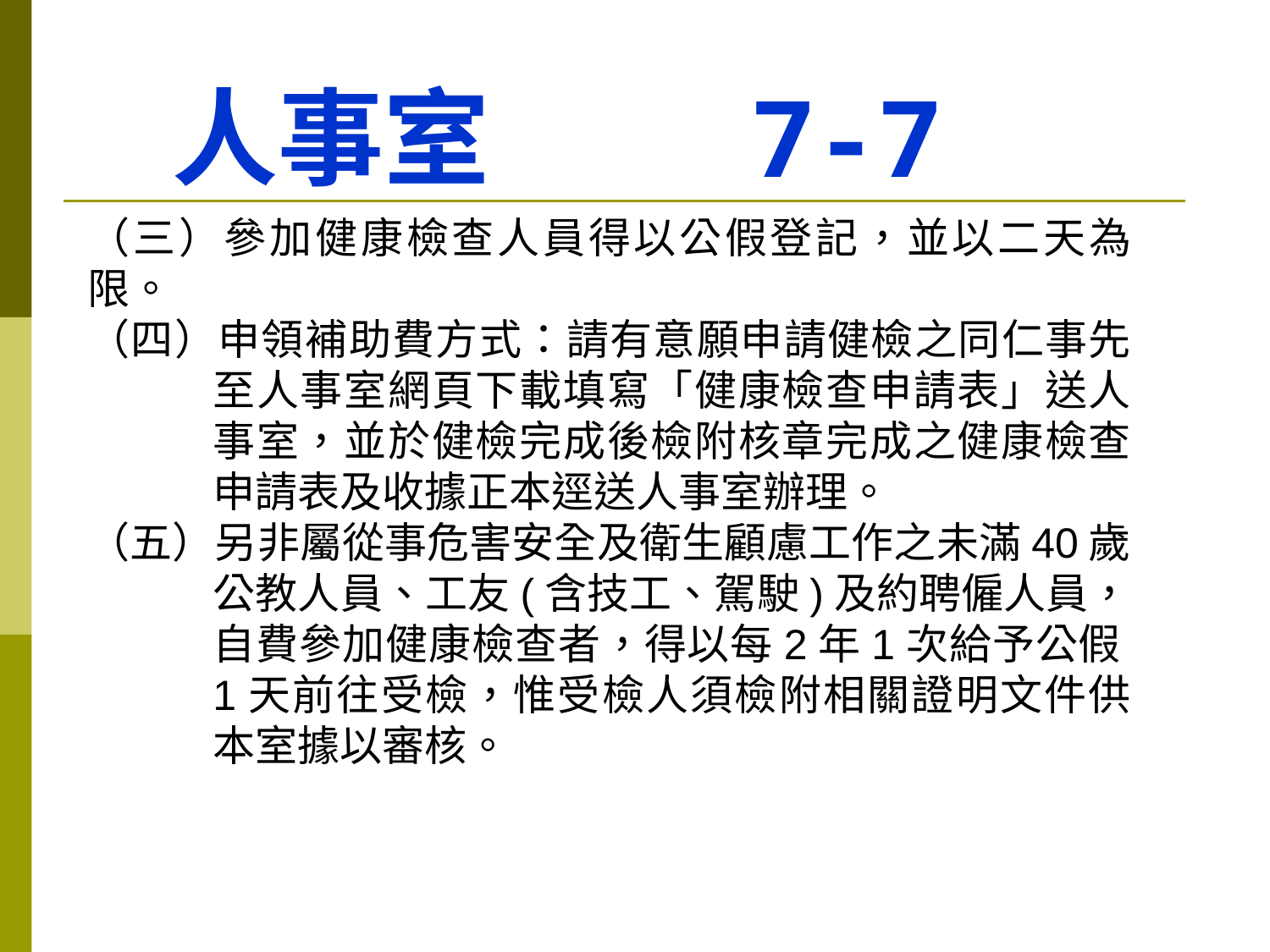

# 人事室            7-7

（三）參加健康檢查人員得以公假登記，並以二天為限。
（四）申領補助費方式：請有意願申請健檢之同仁事先至人事室網頁下載填寫「健康檢查申請表」送人事室，並於健檢完成後檢附核章完成之健康檢查申請表及收據正本逕送人事室辦理。
（五）另非屬從事危害安全及衛生顧慮工作之未滿40歲公教人員、工友(含技工、駕駛)及約聘僱人員，自費參加健康檢查者，得以每2年1次給予公假1天前往受檢，惟受檢人須檢附相關證明文件供本室據以審核。